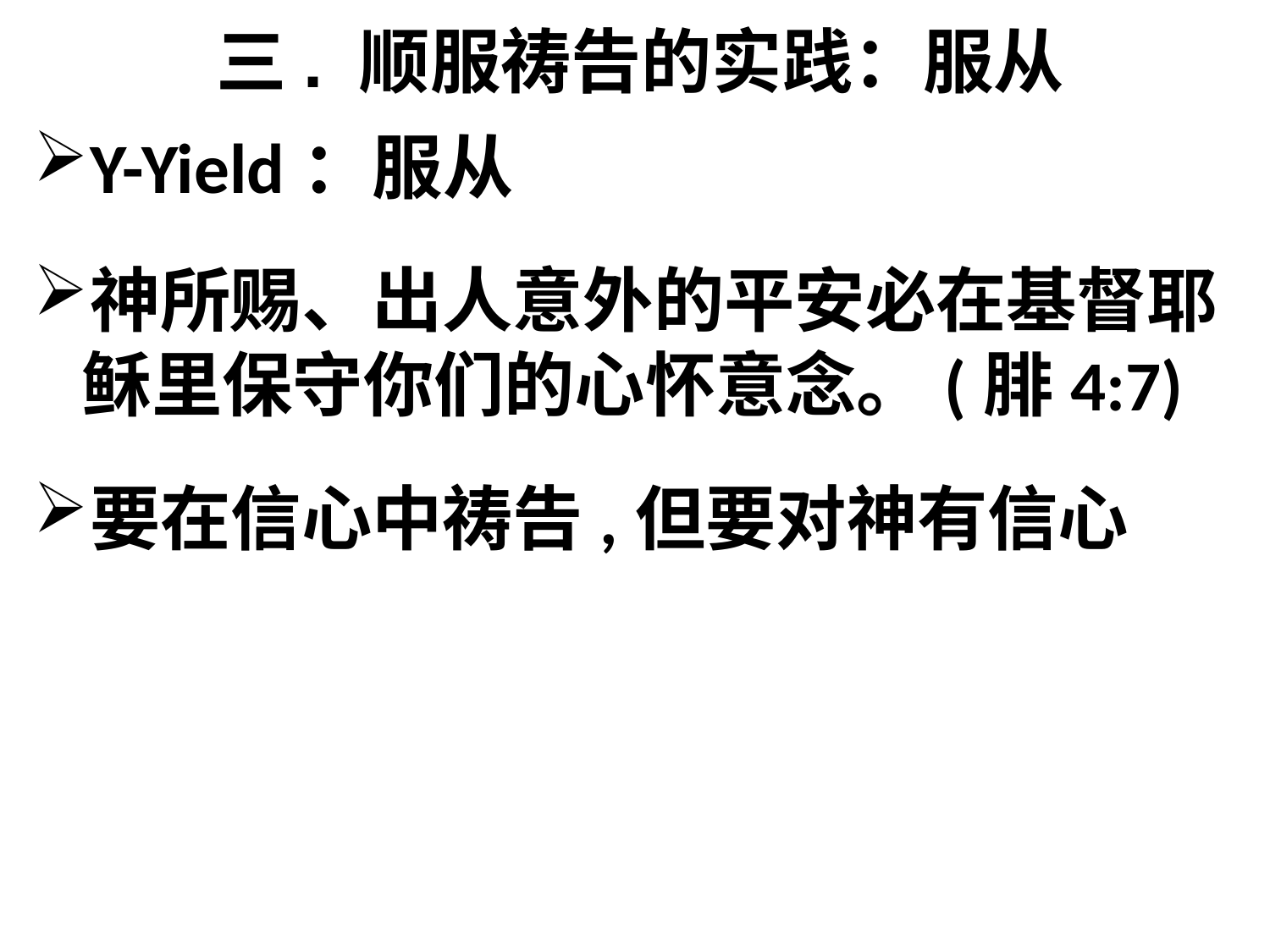

三. 顺服祷告的实践：服从
Y-Yield：服从

神所赐、出人意外的平安必在基督耶稣里保守你们的心怀意念。(腓4:7)

要在信心中祷告,但要对神有信心